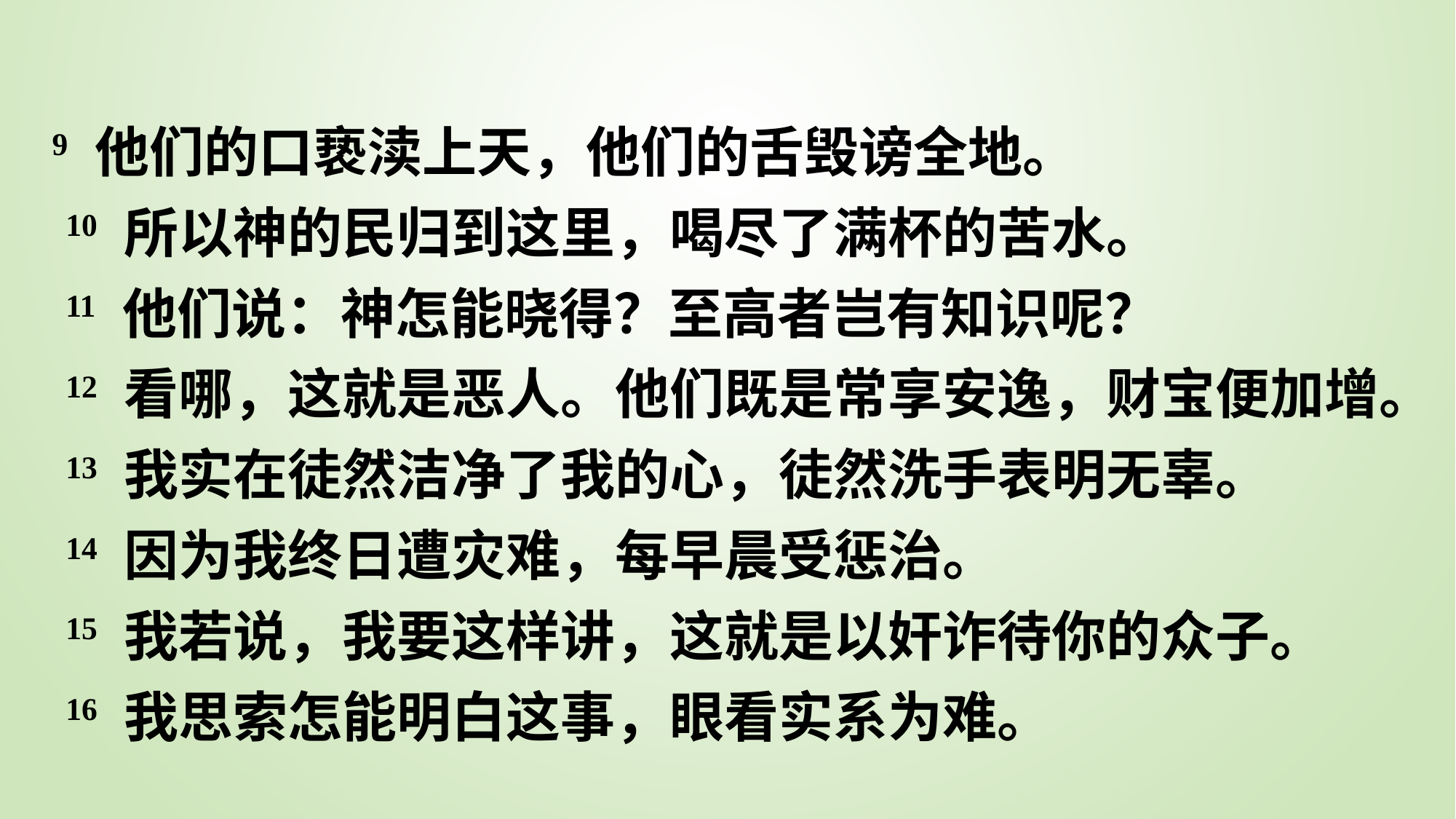

9 他们的口亵渎上天，他们的舌毁谤全地。
 10 所以神的民归到这里，喝尽了满杯的苦水。
 11 他们说：神怎能晓得？至高者岂有知识呢？
 12 看哪，这就是恶人。他们既是常享安逸，财宝便加增。
 13 我实在徒然洁净了我的心，徒然洗手表明无辜。
 14 因为我终日遭灾难，每早晨受惩治。
 15 我若说，我要这样讲，这就是以奸诈待你的众子。
 16 我思索怎能明白这事，眼看实系为难。